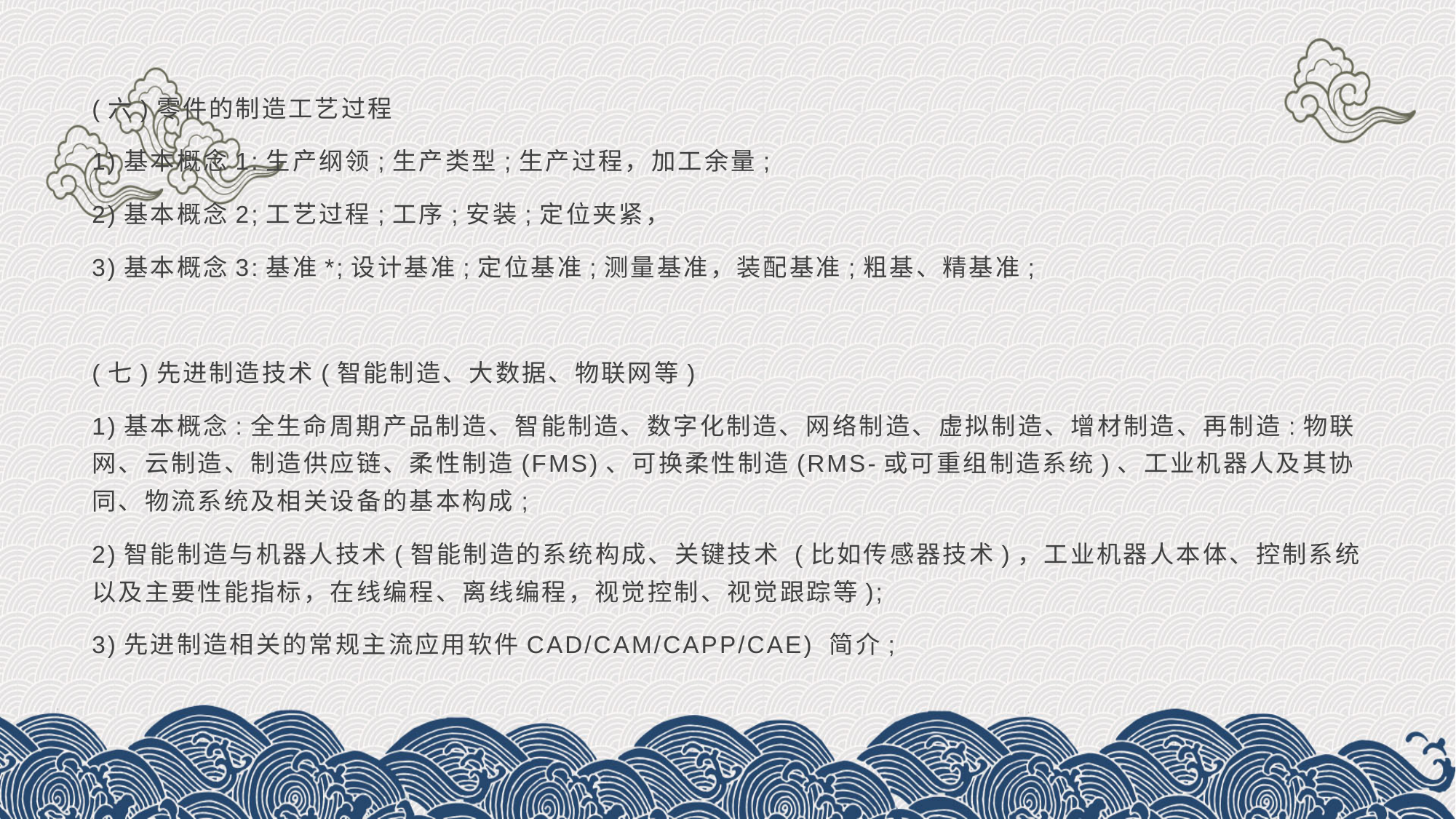

(六)零件的制造工艺过程
1)基本概念1:生产纲领;生产类型;生产过程，加工余量;
2)基本概念2;工艺过程;工序;安装;定位夹紧，
3)基本概念3:基准*;设计基准;定位基准;测量基准，装配基准;粗基、精基准;

(七)先进制造技术(智能制造、大数据、物联网等)
1)基本概念:全生命周期产品制造、智能制造、数字化制造、网络制造、虚拟制造、增材制造、再制造:物联网、云制造、制造供应链、柔性制造(FMS)、可换柔性制造(RMS-或可重组制造系统)、工业机器人及其协同、物流系统及相关设备的基本构成;
2)智能制造与机器人技术(智能制造的系统构成、关键技术 (比如传感器技术)，工业机器人本体、控制系统以及主要性能指标，在线编程、离线编程，视觉控制、视觉跟踪等);
3)先进制造相关的常规主流应用软件CAD/CAM/CAPP/CAE) 简介;